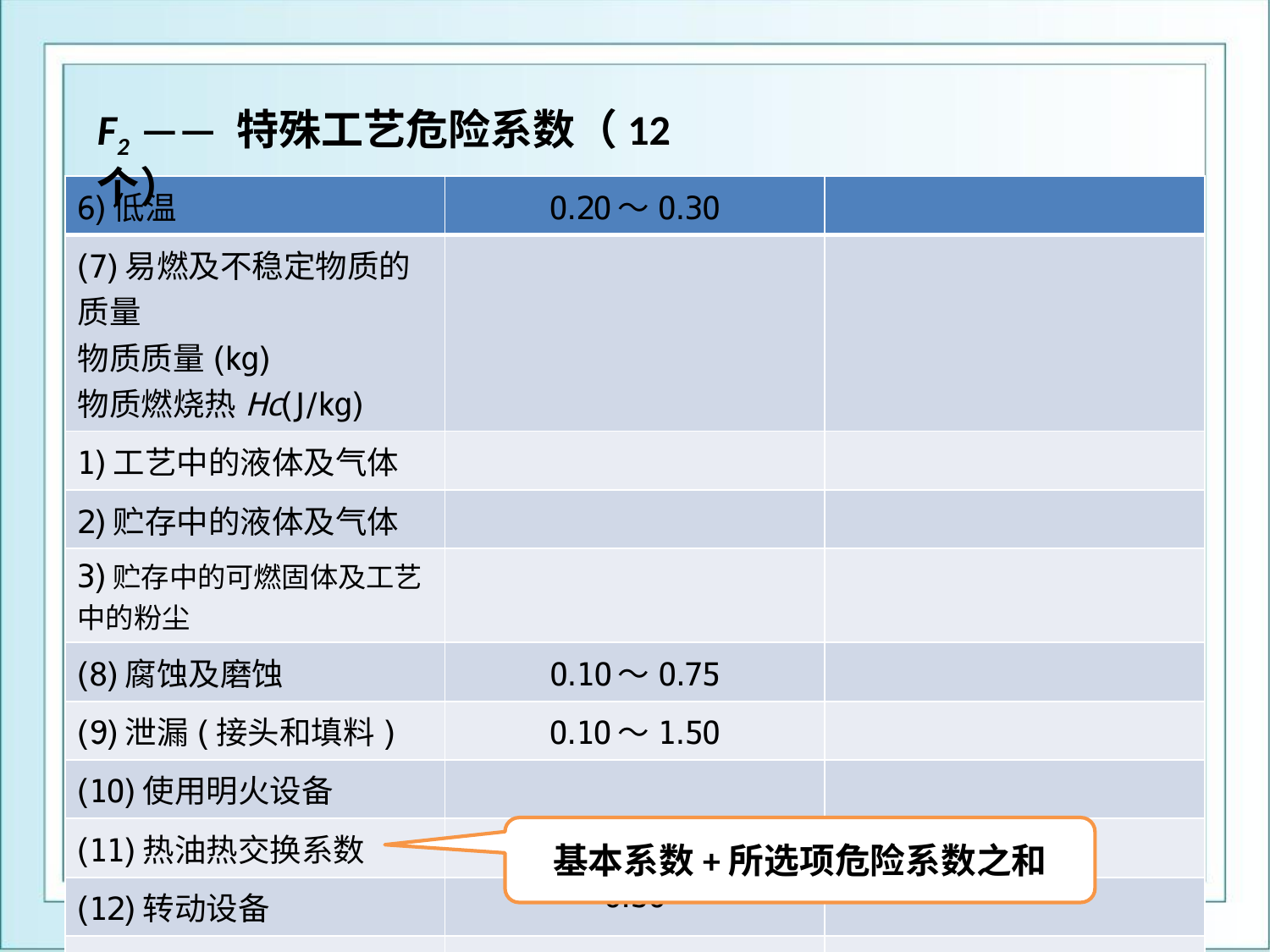

F2  —— 特殊工艺危险系数（12个）
| 6)低温 | 0.20～0.30 |  |
| --- | --- | --- |
| (7)易燃及不稳定物质的质量 物质质量(kg) 物质燃烧热Hc(J/kg) |  |  |
| 1)工艺中的液体及气体 |  |  |
| 2)贮存中的液体及气体 |  |  |
| 3)贮存中的可燃固体及工艺中的粉尘 |  |  |
| (8)腐蚀及磨蚀 | 0.10～0.75 |  |
| (9)泄漏(接头和填料) | 0.10～1.50 |  |
| (10)使用明火设备 |  |  |
| (11)热油热交换系数 | 0.15 ～1.15 |  |
| (12)转动设备 | 0.50 |  |
| 特殊工艺危险系数(F2) |  |  |
基本系数+所选项危险系数之和